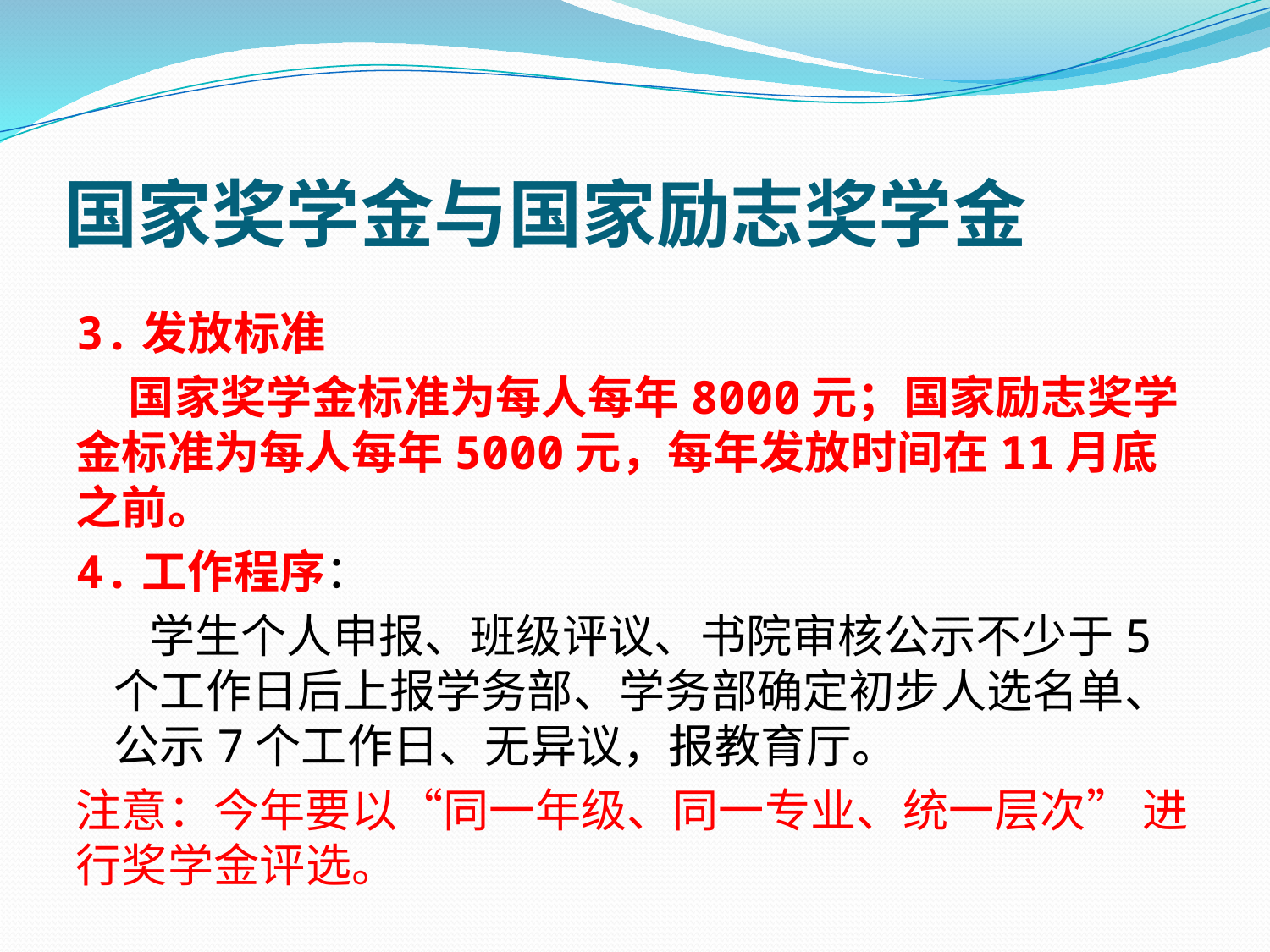

# 国家奖学金与国家励志奖学金
3.发放标准
    国家奖学金标准为每人每年8000元；国家励志奖学金标准为每人每年5000元，每年发放时间在11月底之前。
4.工作程序：
      学生个人申报、班级评议、书院审核公示不少于5个工作日后上报学务部、学务部确定初步人选名单、公示7个工作日、无异议，报教育厅。
注意：今年要以“同一年级、同一专业、统一层次” 进行奖学金评选。